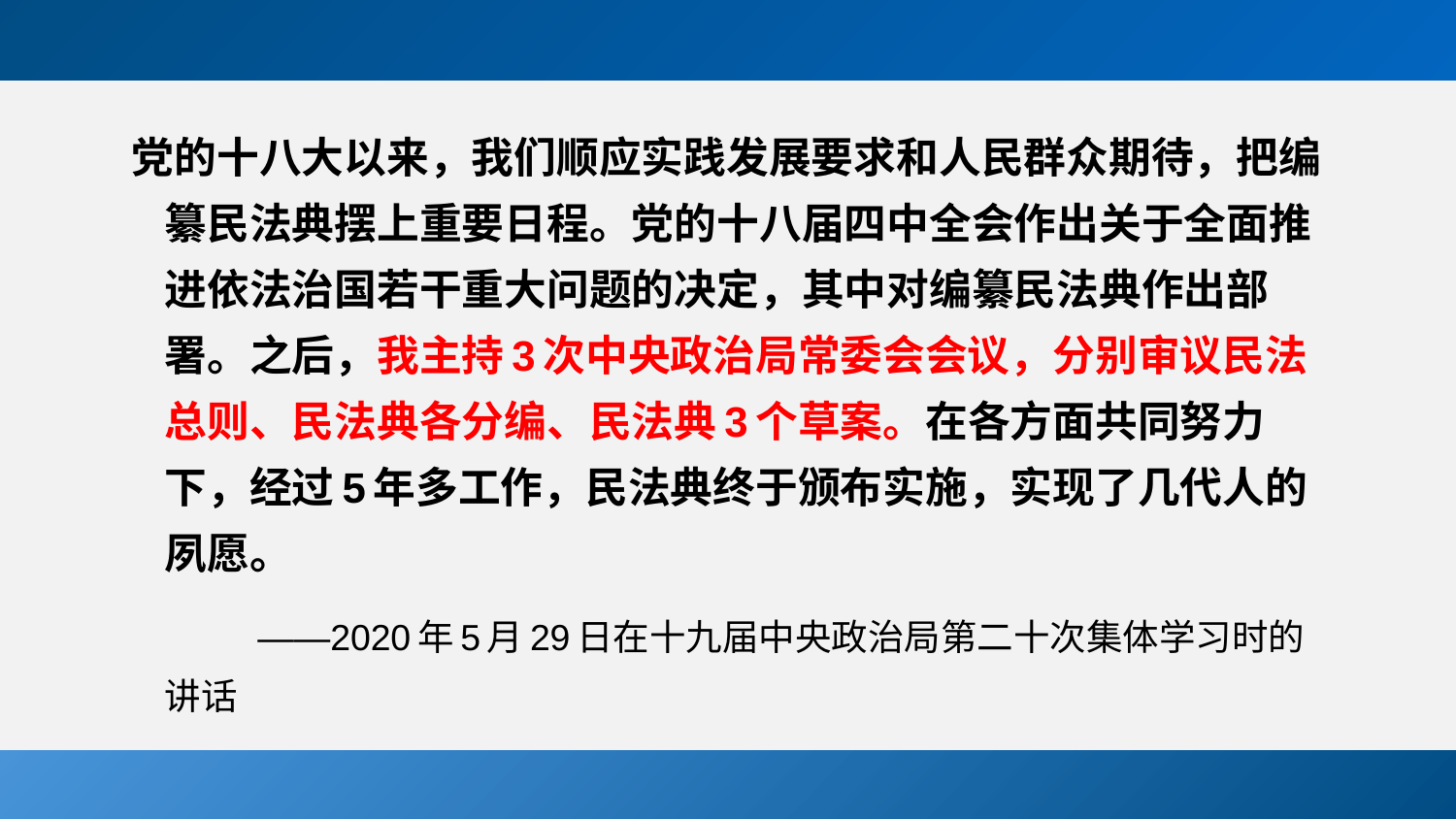

党的十八大以来，我们顺应实践发展要求和人民群众期待，把编纂民法典摆上重要日程。党的十八届四中全会作出关于全面推进依法治国若干重大问题的决定，其中对编纂民法典作出部署。之后，我主持3次中央政治局常委会会议，分别审议民法总则、民法典各分编、民法典3个草案。在各方面共同努力下，经过5年多工作，民法典终于颁布实施，实现了几代人的夙愿。
            ——2020年5月29日在十九届中央政治局第二十次集体学习时的讲话